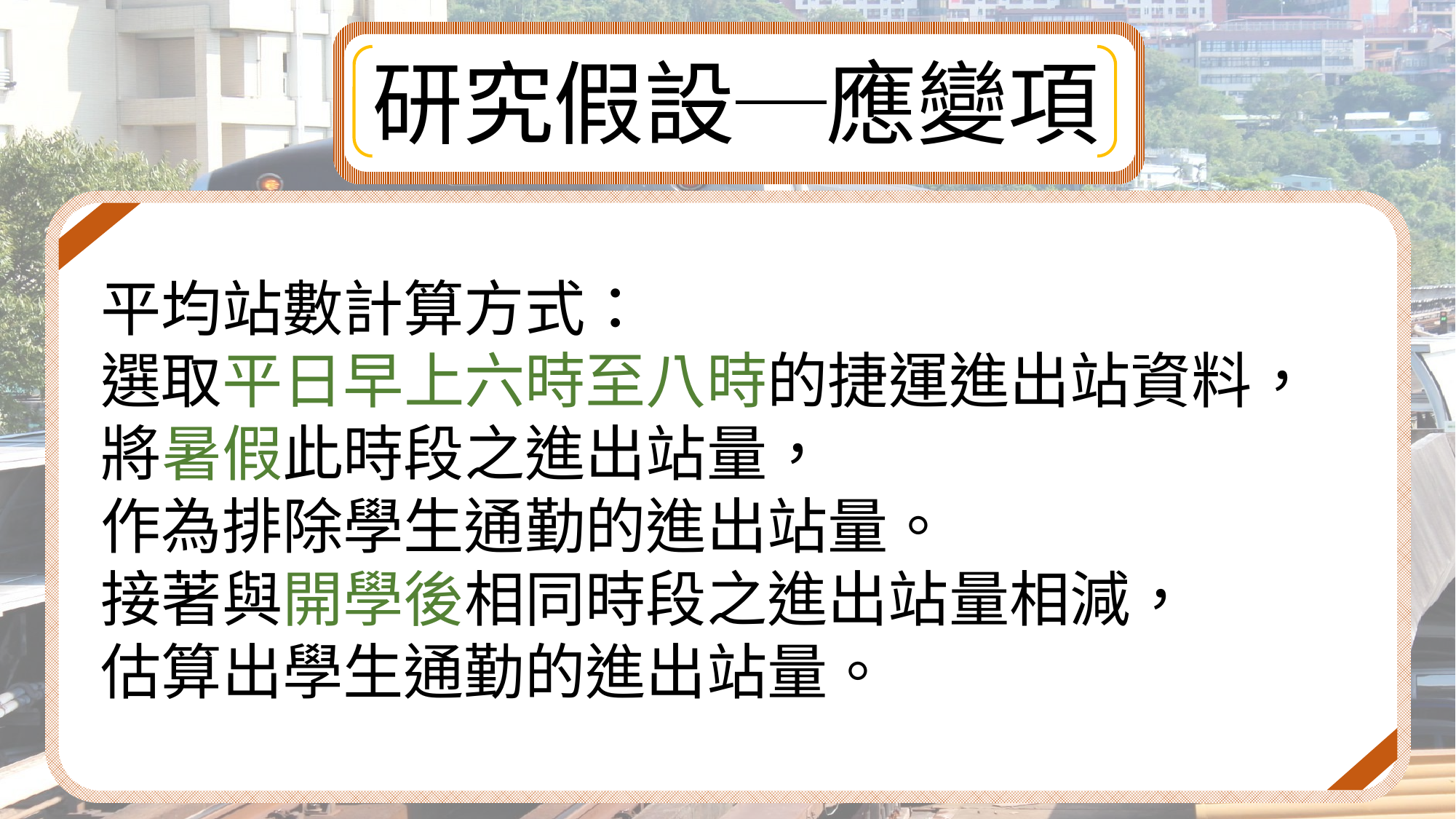

研究假設─應變項

平均站數計算方式：
選取平日早上六時至八時的捷運進出站資料，
將暑假此時段之進出站量，
作為排除學生通勤的進出站量。
接著與開學後相同時段之進出站量相減，
估算出學生通勤的進出站量。